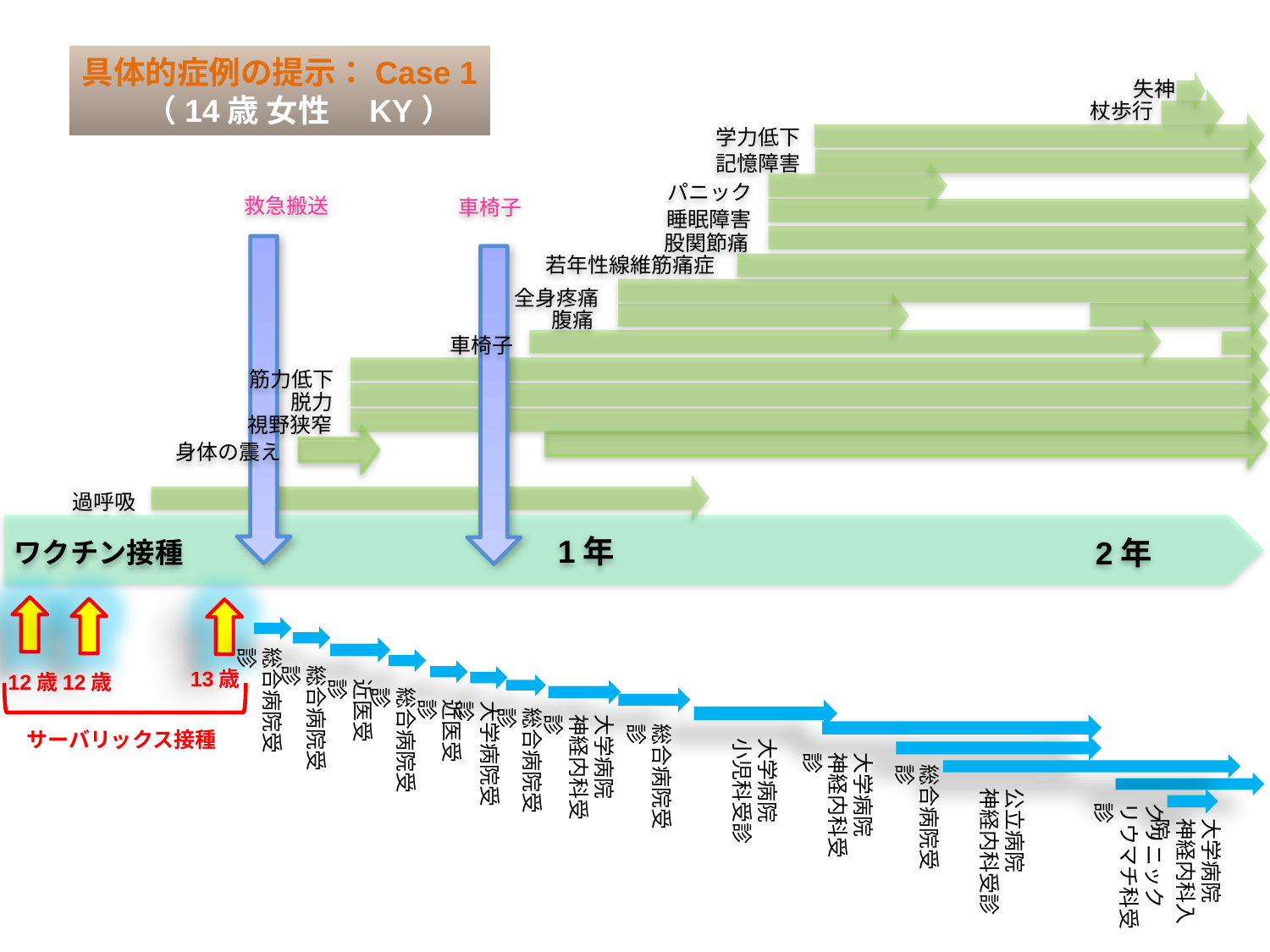

具体的症例の提示：Case 1
　　（14歳 女性　KY）
失神

杖歩行

学力低下

記憶障害

パニック
救急搬送

車椅子
睡眠障害

股関節痛

若年性線維筋痛症

全身疼痛

腹痛

車椅子

筋力低下

脱力

視野狭窄

身体の震え

過呼吸

1年
2年
ワクチン接種

総合病院受診

総合病院受診
13歳

12歳
12歳
近医受診

総合病院受診

近医受診

大学病院受診
総合病院受診

大学病院
神経内科受診
総合病院受診

サーバリックス接種
大学病院
小児科受診

大学病院
神経内科受診
総合病院受診

公立病院
神経内科受診

クリニック
リウマチ科受診
大学病院
神経内科入院